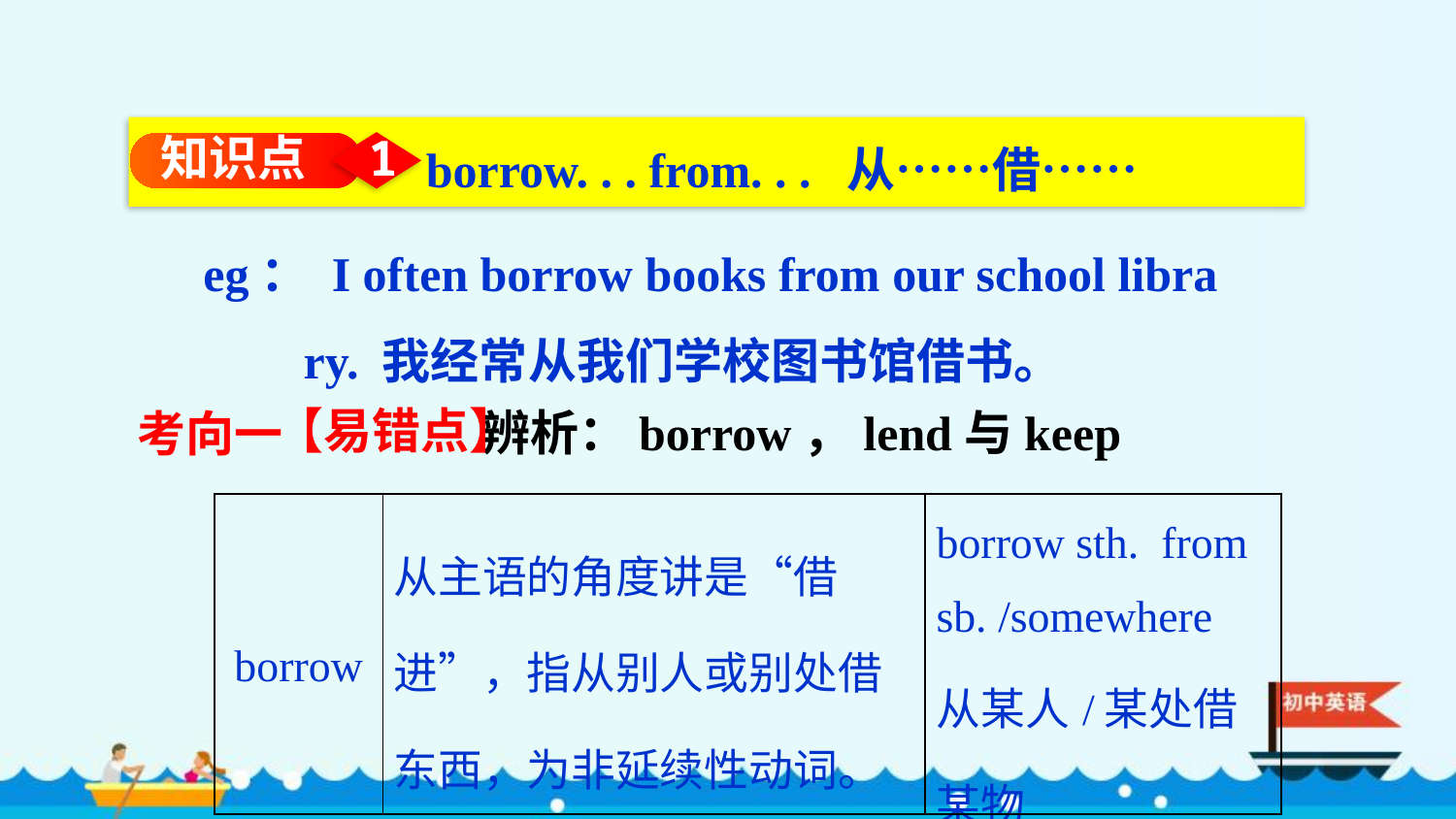

borrow. . . from. . .  从……借……

知识点
1

eg： I often borrow books from our school libra­ry. 我经常从我们学校图书馆借书。
考向一
【易错点】
辨析：borrow，lend与keep
| borrow | 从主语的角度讲是“借进”，指从别人或别处借东西，为非延续性动词。 | borrow sth. from sb. /somewhere 从某人/某处借某物 |
| --- | --- | --- |